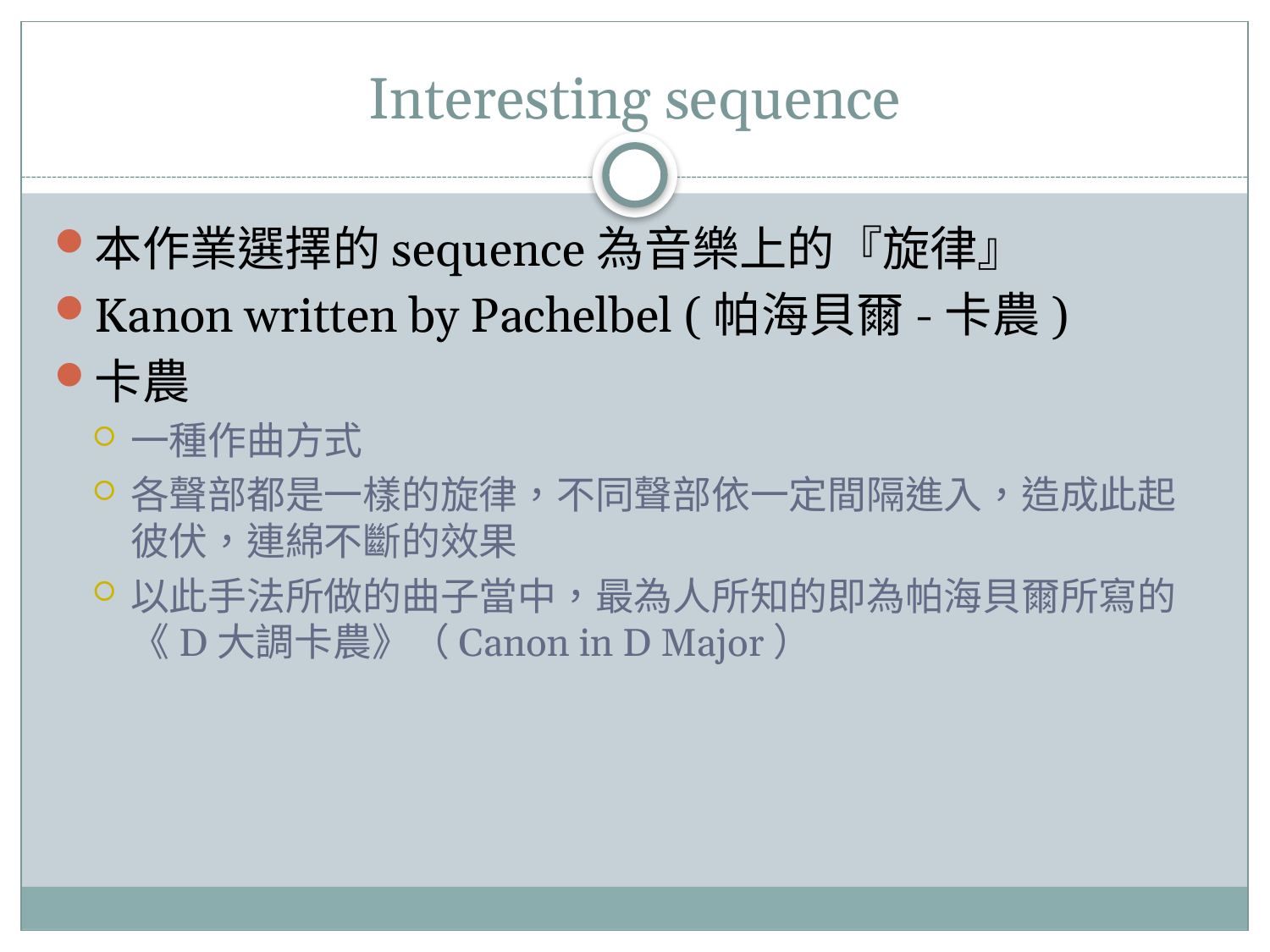

# Interesting sequence
本作業選擇的sequence為音樂上的『旋律』
Kanon written by Pachelbel (帕海貝爾-卡農)
卡農
一種作曲方式
各聲部都是一樣的旋律，不同聲部依一定間隔進入，造成此起彼伏，連綿不斷的效果
以此手法所做的曲子當中，最為人所知的即為帕海貝爾所寫的《D大調卡農》（Canon in D Major）